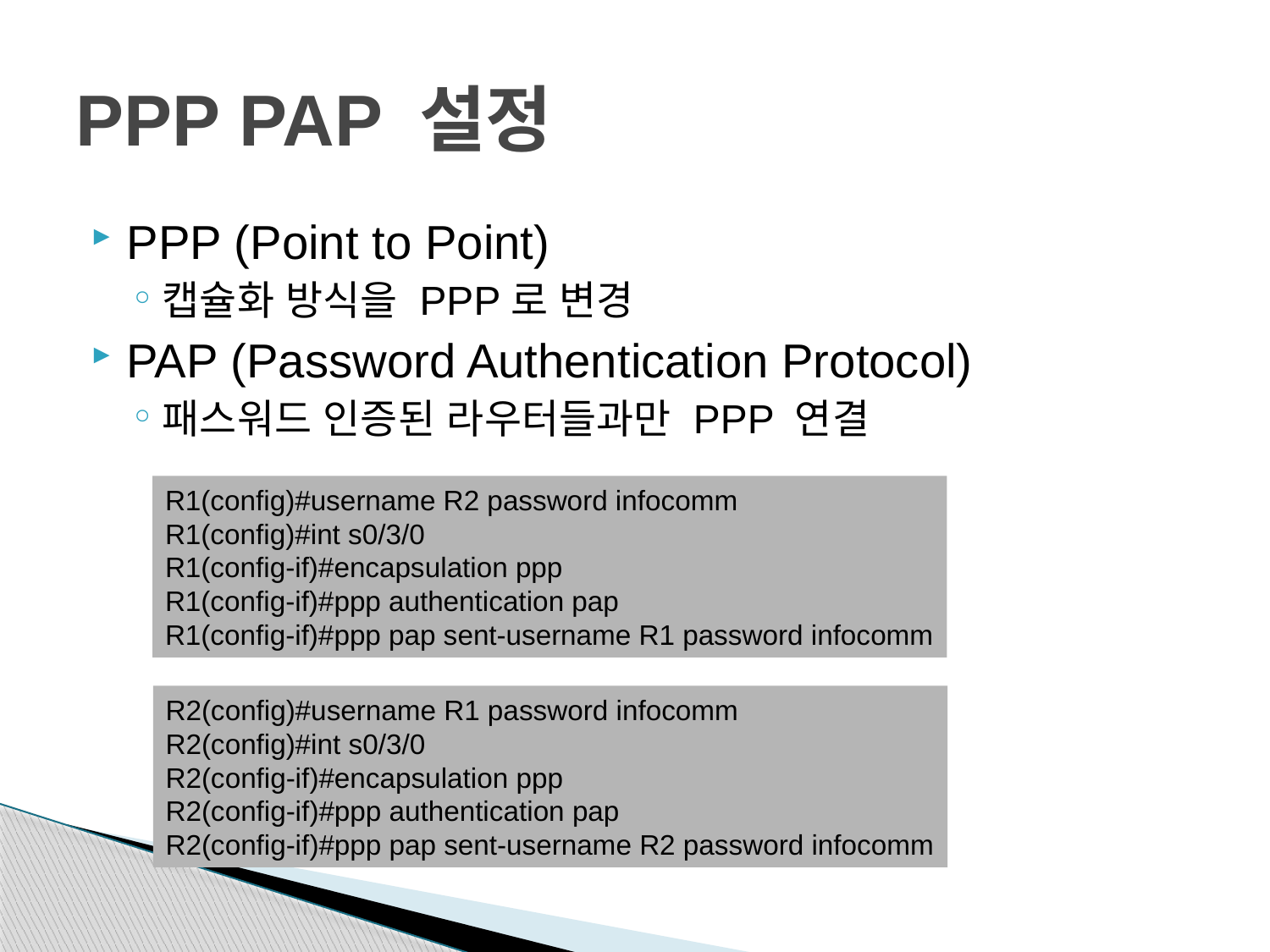

# PPP PAP 설정
PPP (Point to Point)
캡슐화 방식을 PPP로 변경
PAP (Password Authentication Protocol)
패스워드 인증된 라우터들과만 PPP 연결
R1(config)#username R2 password infocomm
R1(config)#int s0/3/0
R1(config-if)#encapsulation ppp
R1(config-if)#ppp authentication pap
R1(config-if)#ppp pap sent-username R1 password infocomm
R2(config)#username R1 password infocomm
R2(config)#int s0/3/0
R2(config-if)#encapsulation ppp
R2(config-if)#ppp authentication pap
R2(config-if)#ppp pap sent-username R2 password infocomm